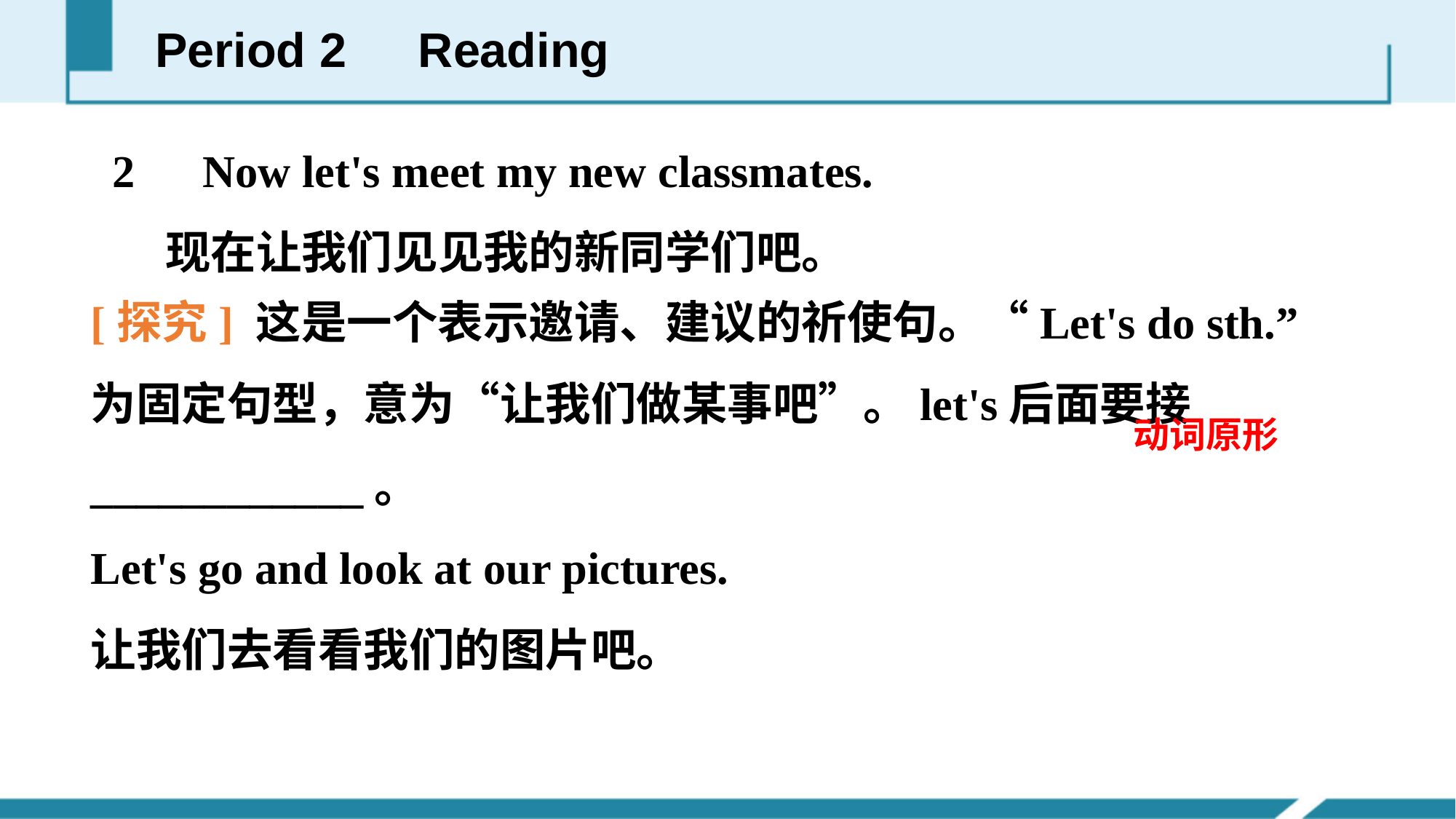

Period 2　Reading
　2　Now let's meet my new classmates.
 	现在让我们见见我的新同学们吧。
[探究] 这是一个表示邀请、建议的祈使句。“Let's do sth.” 为固定句型，意为“让我们做某事吧”。let's后面要接____________。
Let's go and look at our pictures.
让我们去看看我们的图片吧。
动词原形